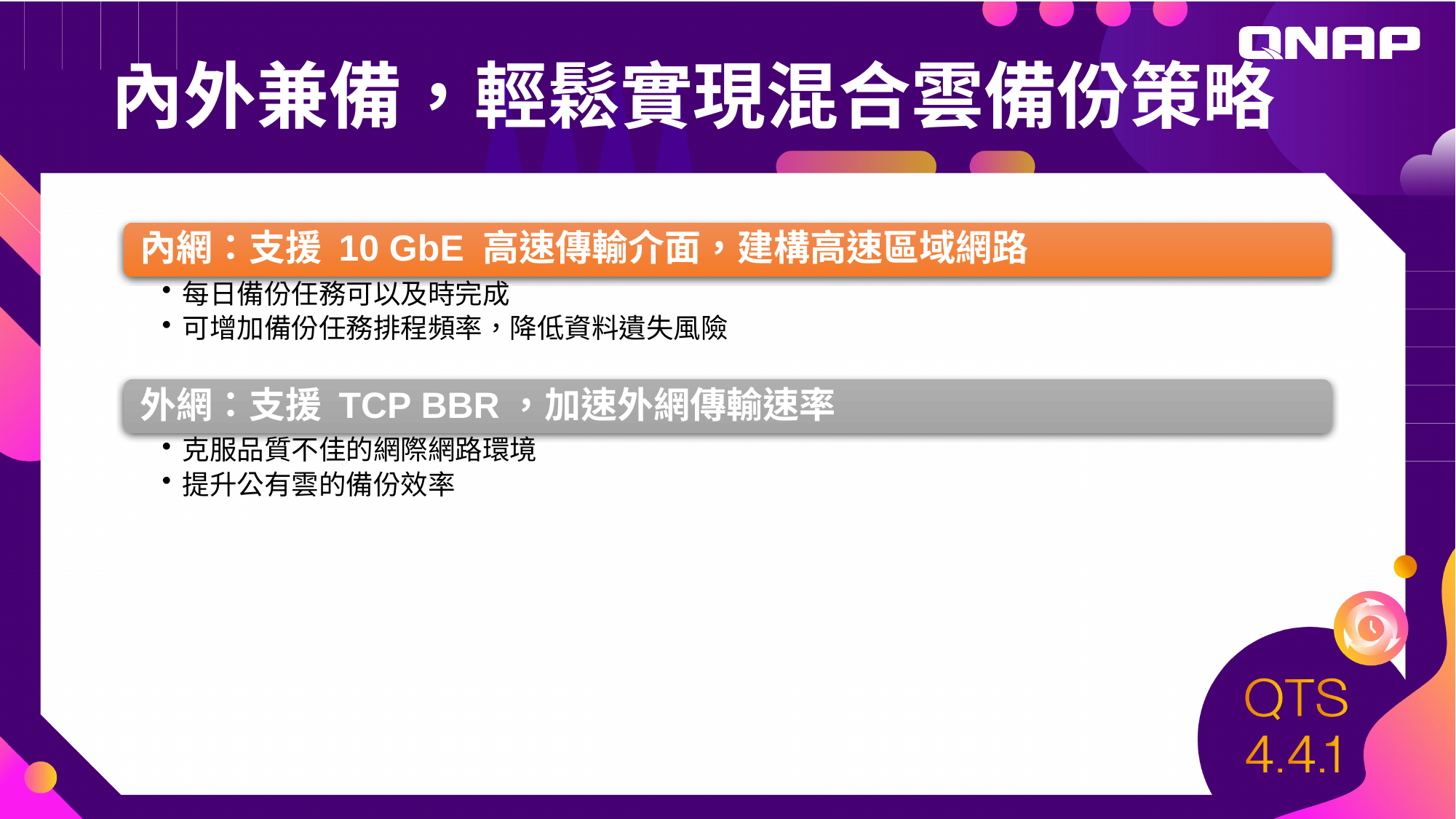

# 內外兼備，輕鬆實現混合雲備份策略
內網：支援 10 GbE 高速傳輸介面，建構高速區域網路
每日備份任務可以及時完成
可增加備份任務排程頻率，降低資料遺失風險

外網：支援 TCP BBR，加速外網傳輸速率
克服品質不佳的網際網路環境
提升公有雲的備份效率